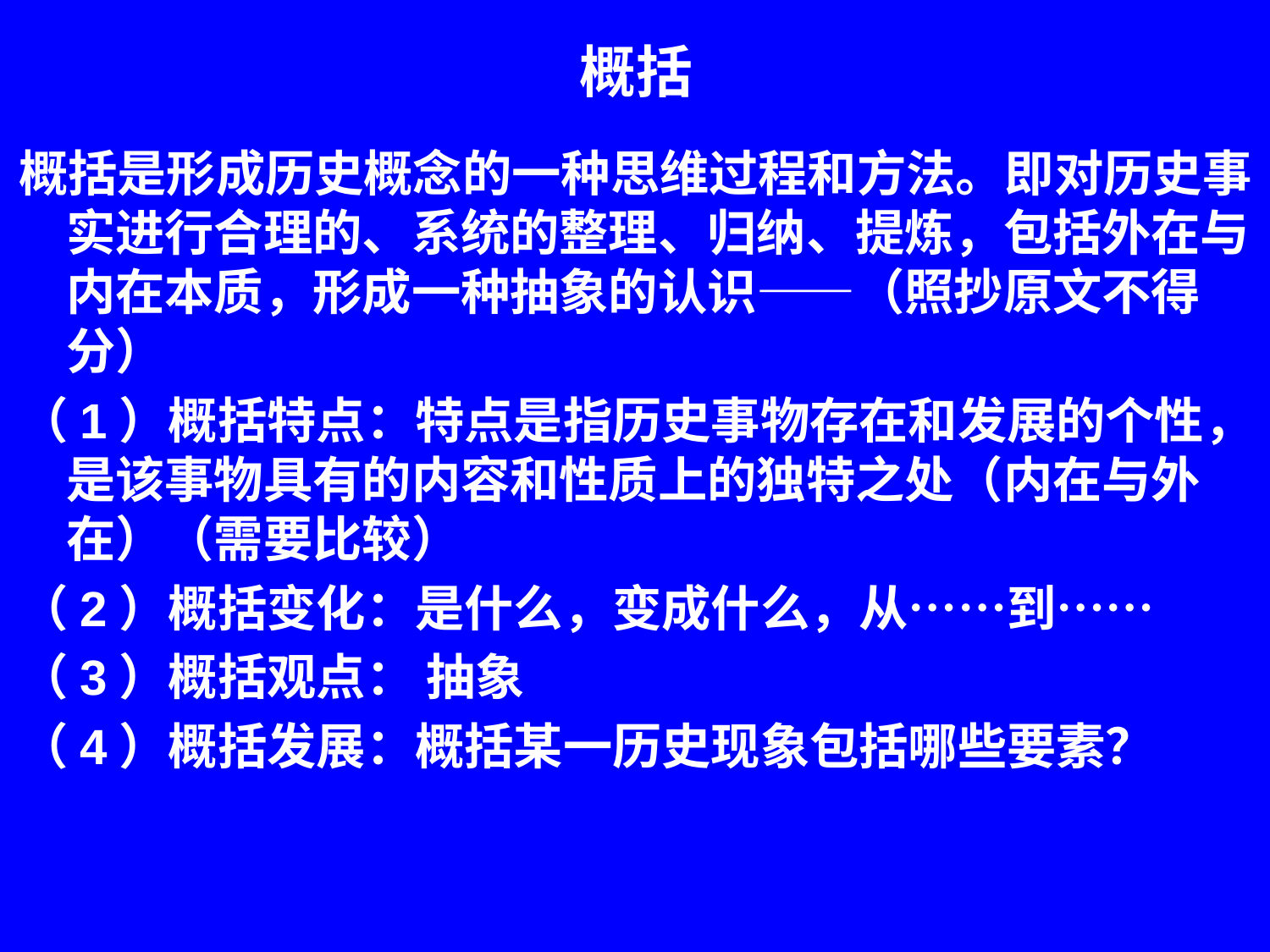

# 概括
概括是形成历史概念的一种思维过程和方法。即对历史事实进行合理的、系统的整理、归纳、提炼，包括外在与内在本质，形成一种抽象的认识——（照抄原文不得分）
（1）概括特点：特点是指历史事物存在和发展的个性，是该事物具有的内容和性质上的独特之处（内在与外在）（需要比较）
（2）概括变化：是什么，变成什么，从……到……
（3）概括观点： 抽象
（4）概括发展：概括某一历史现象包括哪些要素？